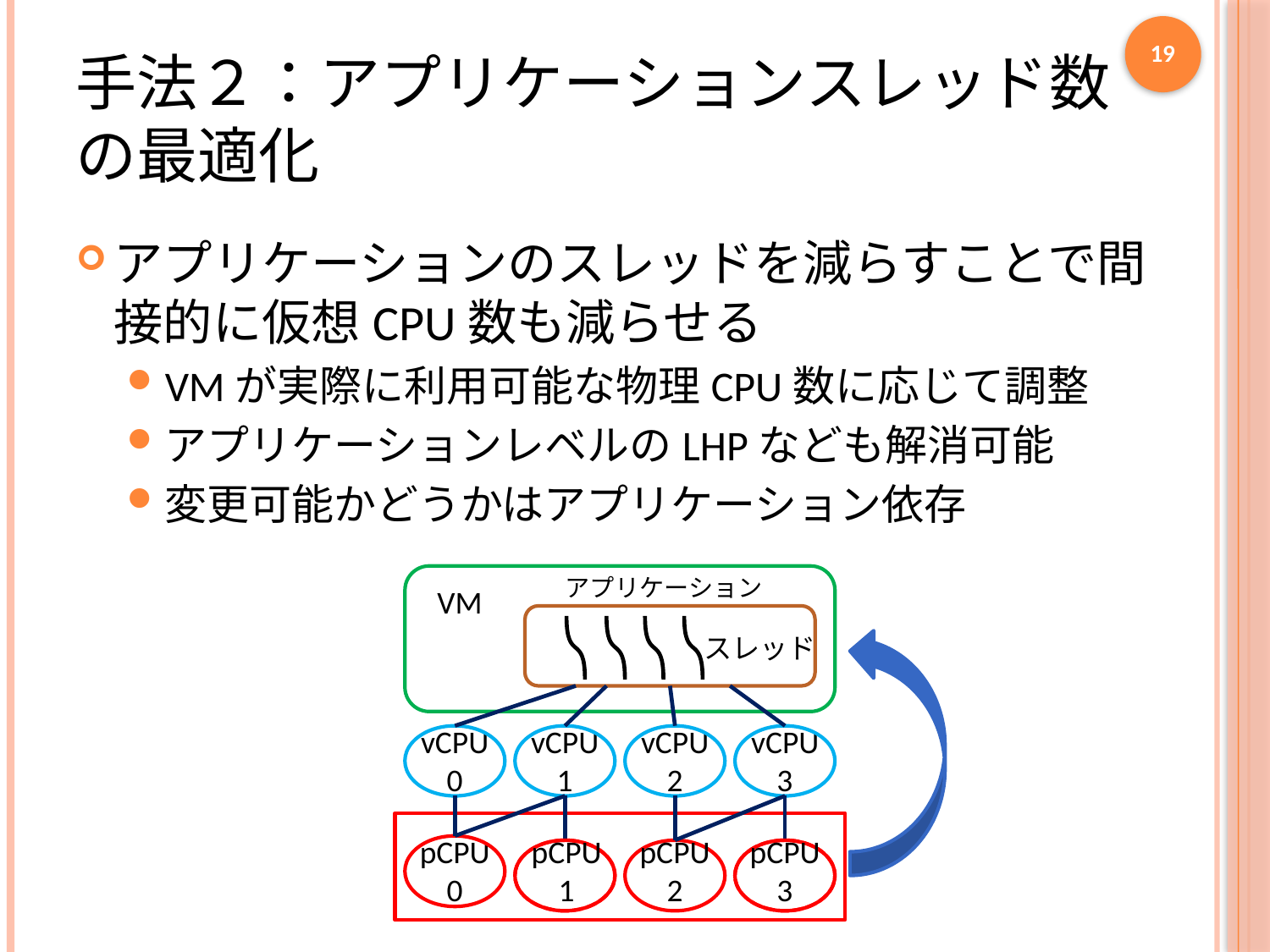

19
# 手法２：アプリケーションスレッド数の最適化
アプリケーションのスレッドを減らすことで間接的に仮想CPU数も減らせる
VMが実際に利用可能な物理CPU数に応じて調整
アプリケーションレベルのLHPなども解消可能
変更可能かどうかはアプリケーション依存

アプリケーション
VM

スレッド

vCPU
0
vCPU
1
vCPU
2
vCPU
3

pCPU
0
pCPU
1
pCPU
2
pCPU
3